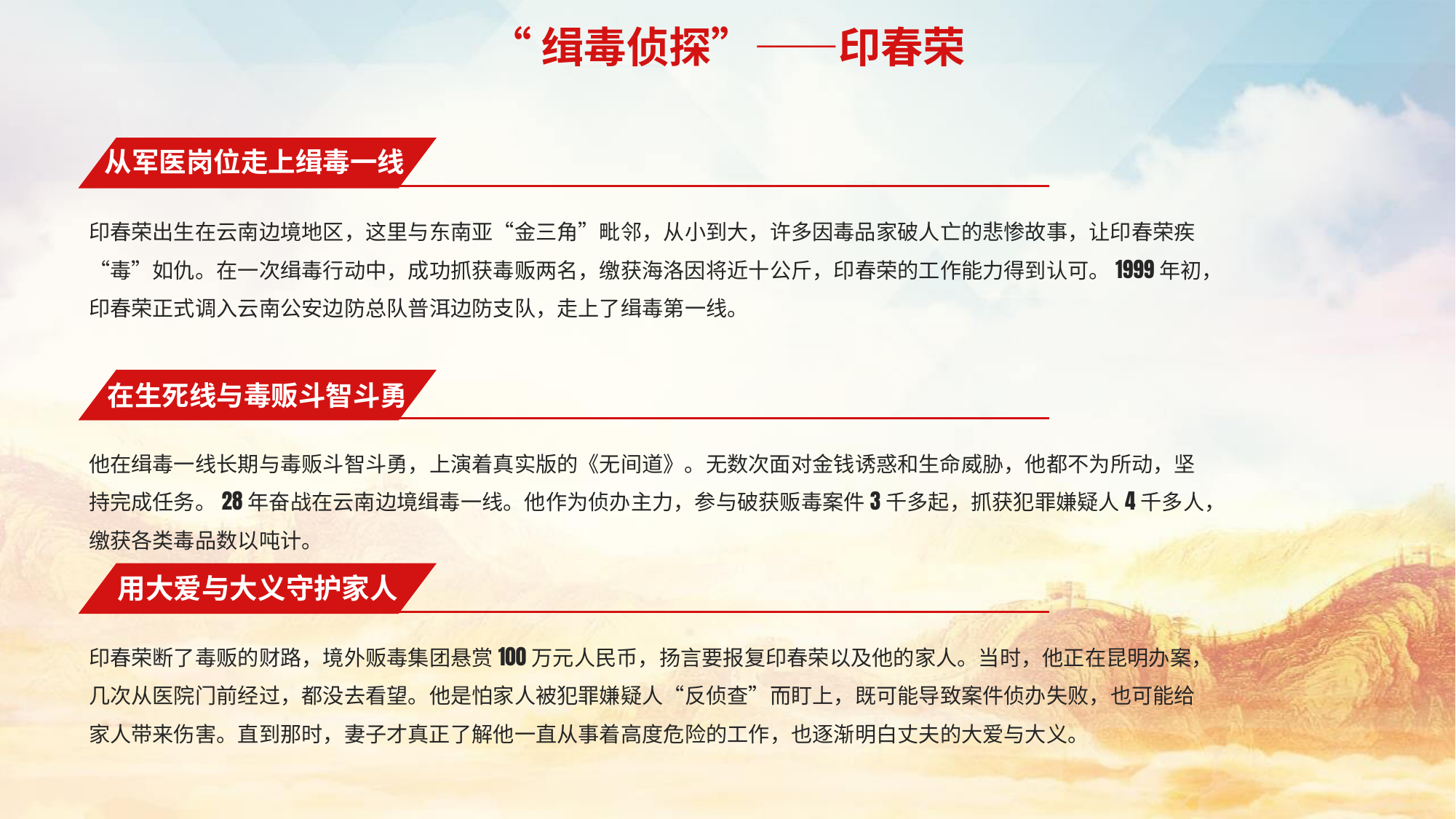

“缉毒侦探”——印春荣

从军医岗位走上缉毒一线
印春荣出生在云南边境地区，这里与东南亚“金三角”毗邻，从小到大，许多因毒品家破人亡的悲惨故事，让印春荣疾“毒”如仇。在一次缉毒行动中，成功抓获毒贩两名，缴获海洛因将近十公斤，印春荣的工作能力得到认可。1999年初，印春荣正式调入云南公安边防总队普洱边防支队，走上了缉毒第一线。

在生死线与毒贩斗智斗勇
他在缉毒一线长期与毒贩斗智斗勇，上演着真实版的《无间道》。无数次面对金钱诱惑和生命威胁，他都不为所动，坚持完成任务。28年奋战在云南边境缉毒一线。他作为侦办主力，参与破获贩毒案件3千多起，抓获犯罪嫌疑人4千多人，缴获各类毒品数以吨计。

用大爱与大义守护家人
印春荣断了毒贩的财路，境外贩毒集团悬赏100万元人民币，扬言要报复印春荣以及他的家人。当时，他正在昆明办案，几次从医院门前经过，都没去看望。他是怕家人被犯罪嫌疑人“反侦查”而盯上，既可能导致案件侦办失败，也可能给家人带来伤害。直到那时，妻子才真正了解他一直从事着高度危险的工作，也逐渐明白丈夫的大爱与大义。